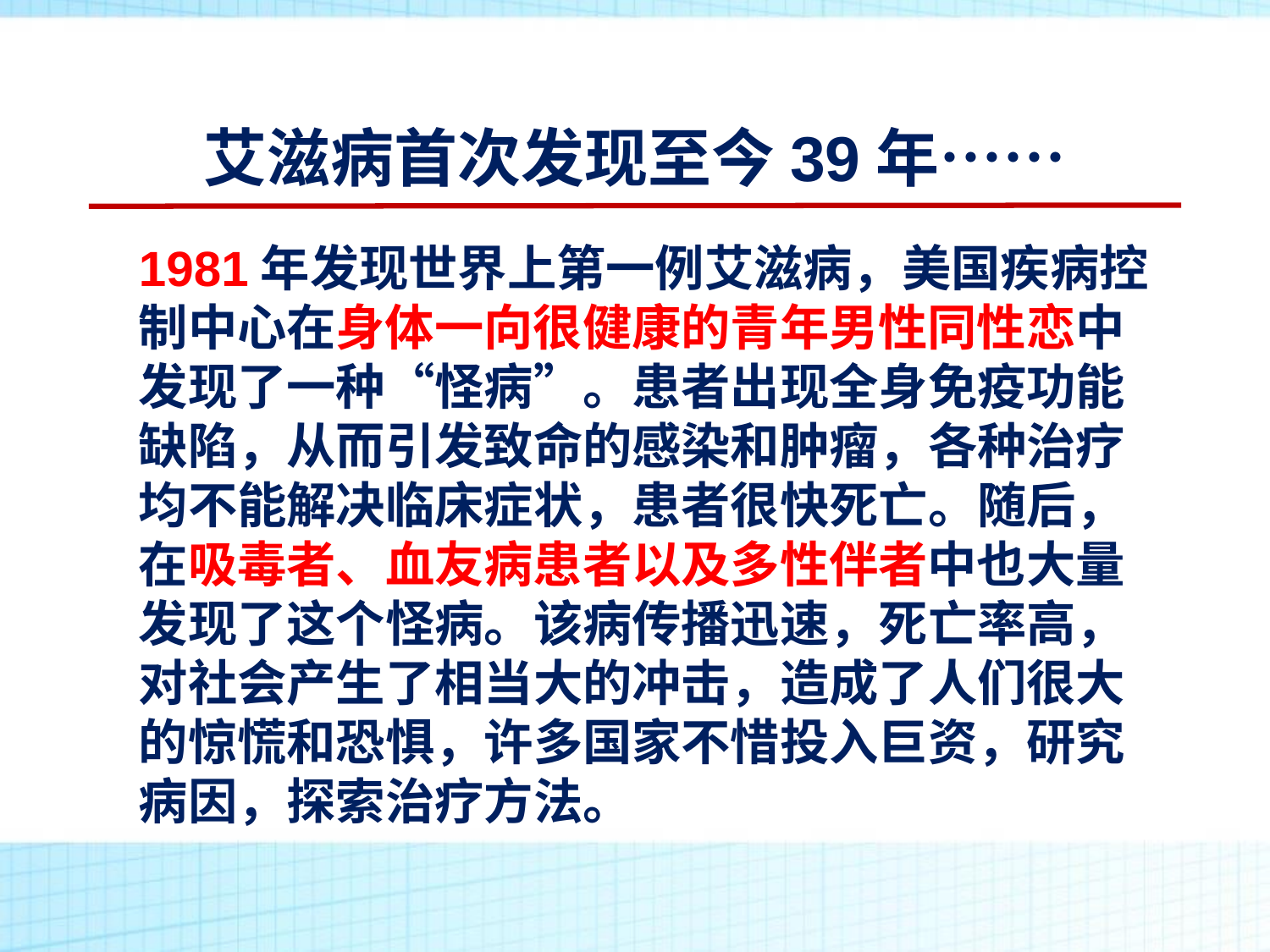

# 艾滋病首次发现至今39年……
1981年发现世界上第一例艾滋病，美国疾病控制中心在身体一向很健康的青年男性同性恋中发现了一种“怪病”。患者出现全身免疫功能缺陷，从而引发致命的感染和肿瘤，各种治疗均不能解决临床症状，患者很快死亡。随后，在吸毒者、血友病患者以及多性伴者中也大量发现了这个怪病。该病传播迅速，死亡率高，对社会产生了相当大的冲击，造成了人们很大的惊慌和恐惧，许多国家不惜投入巨资，研究病因，探索治疗方法。